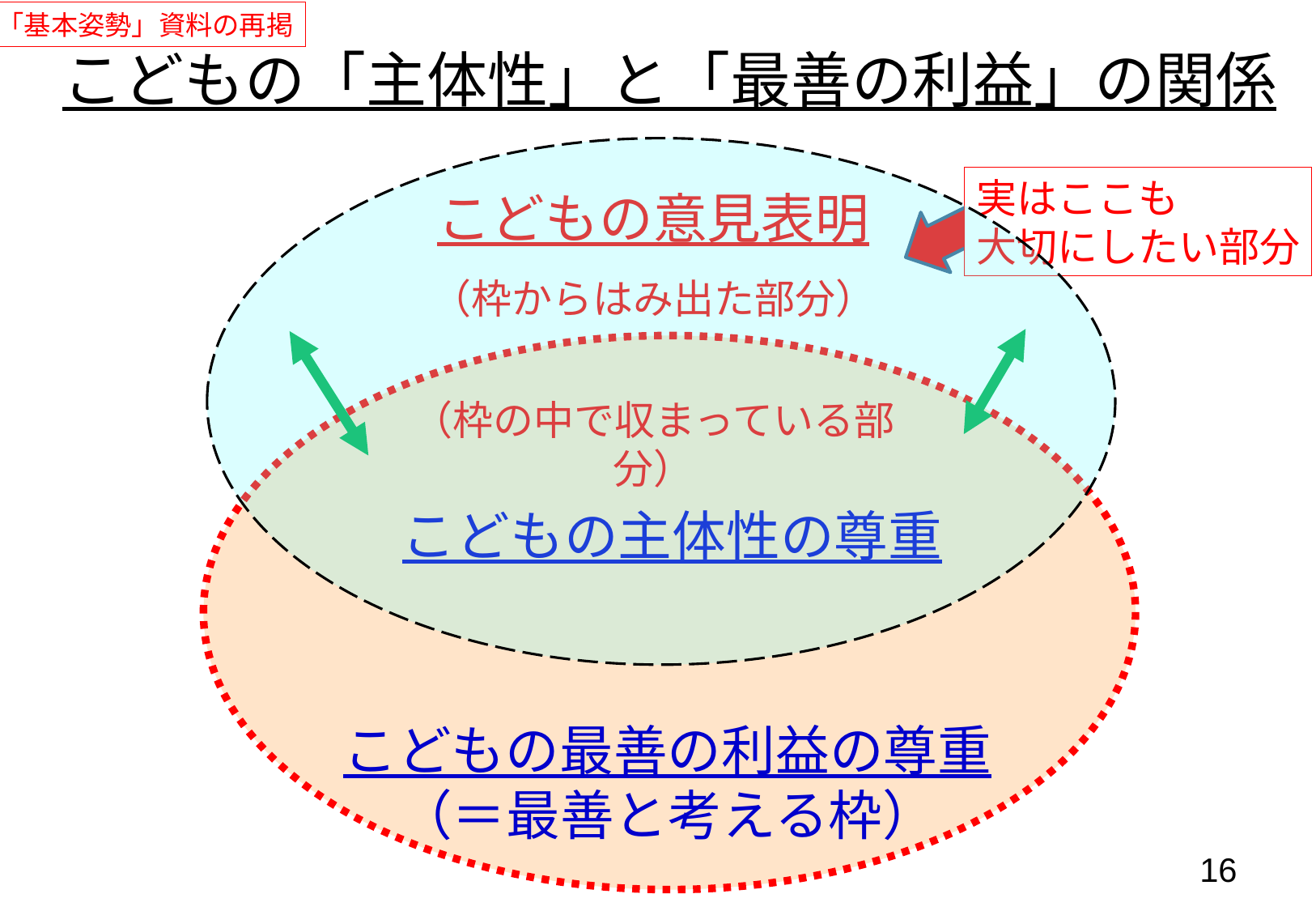

「基本姿勢」資料の再掲
こどもの「主体性」と「最善の利益」の関係

実はここも
大切にしたい部分
こどもの意見表明

（枠からはみ出た部分）

（枠の中で収まっている部分）

こどもの主体性の尊重
こどもの最善の利益の尊重
（＝最善と考える枠）
16